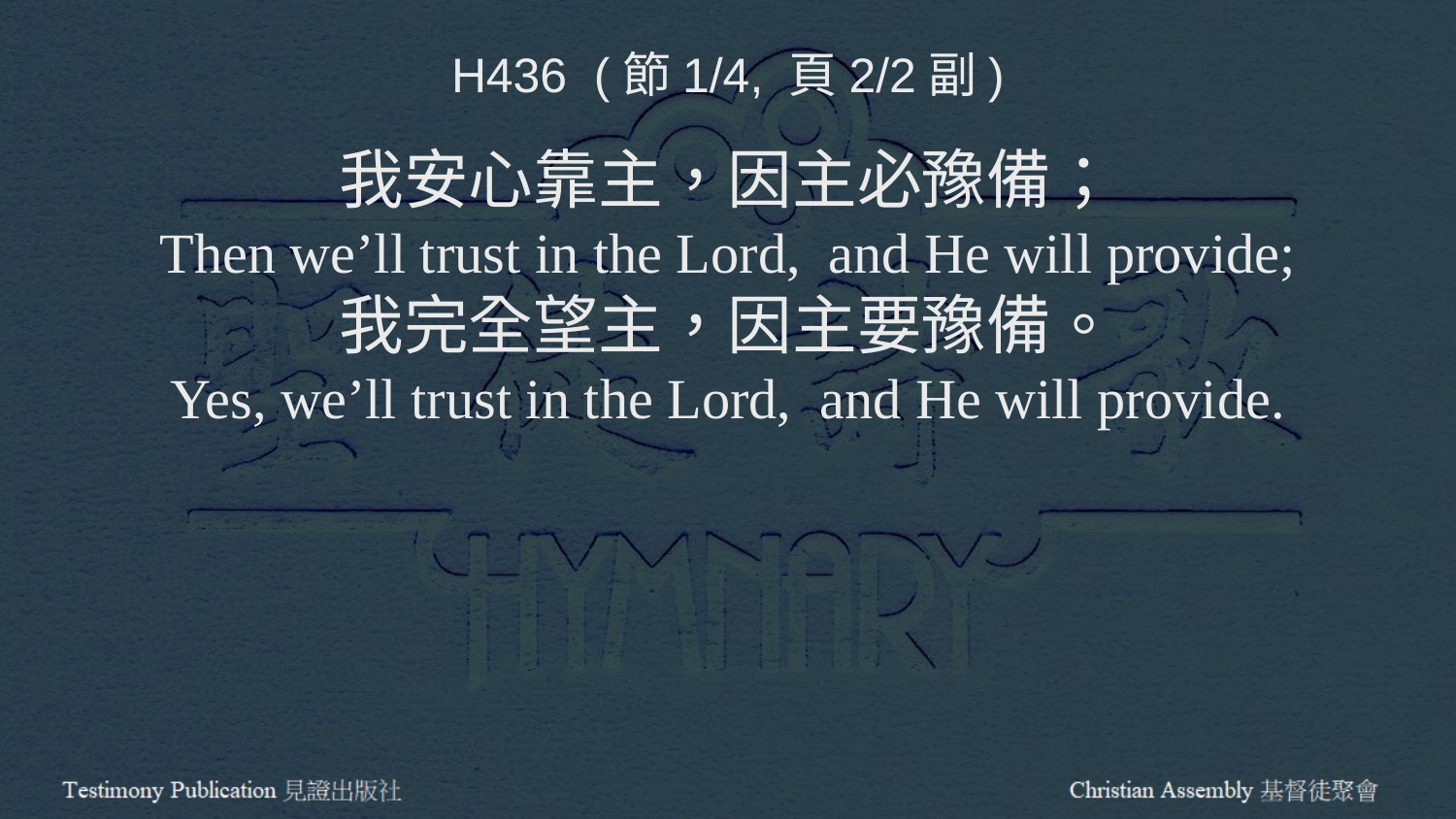

H436  (節1/4, 頁2/2副)

我安心靠主，因主必豫備；
Then we’ll trust in the Lord,  and He will provide;
我完全望主，因主要豫備。
Yes, we’ll trust in the Lord,  and He will provide.